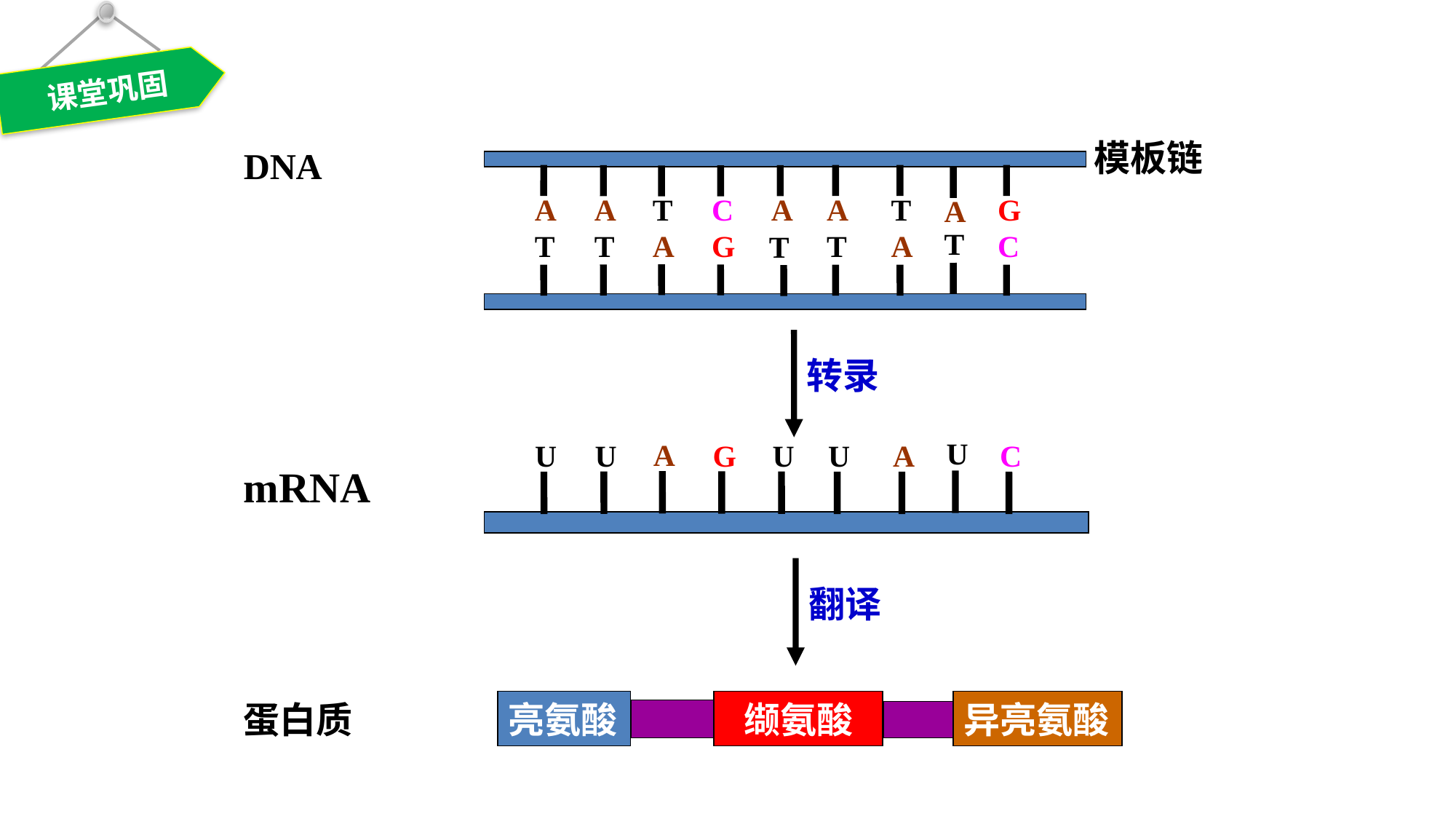

课堂巩固
模板链
DNA

A
A
T
G
A
C
A
T
A
T

A

T

G

T

T

A

C

T

转录
U

A

U

G

U

U

U

A

C

mRNA

翻译
缬氨酸
异亮氨酸
蛋白质
亮氨酸